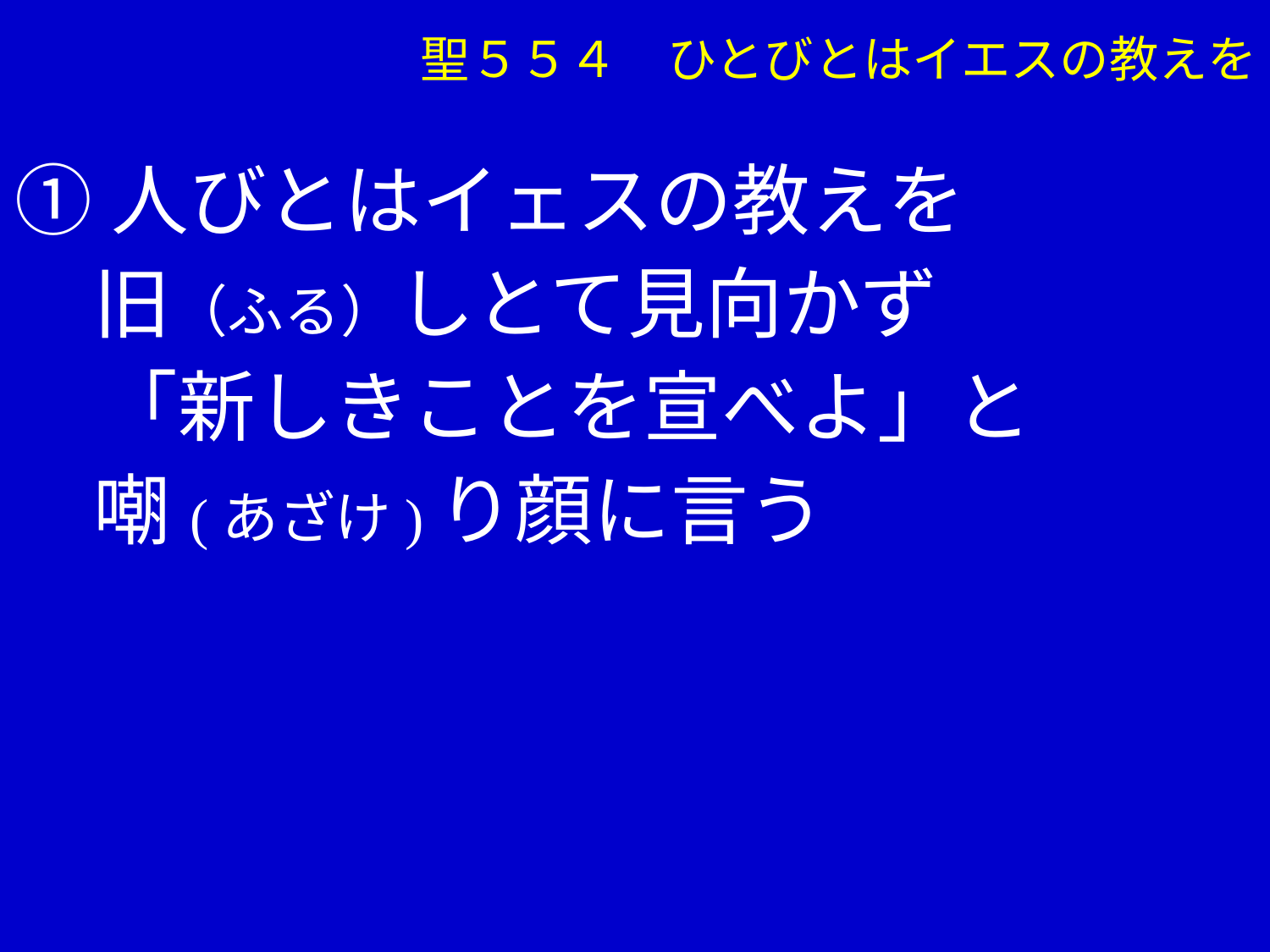

聖５５４　ひとびとはイエスの教えを
 ①人びとはイェスの教えを
    旧（ふる）しとて見向かず
　 「新しきことを宣べよ」と
    嘲(あざけ)り顔に言う